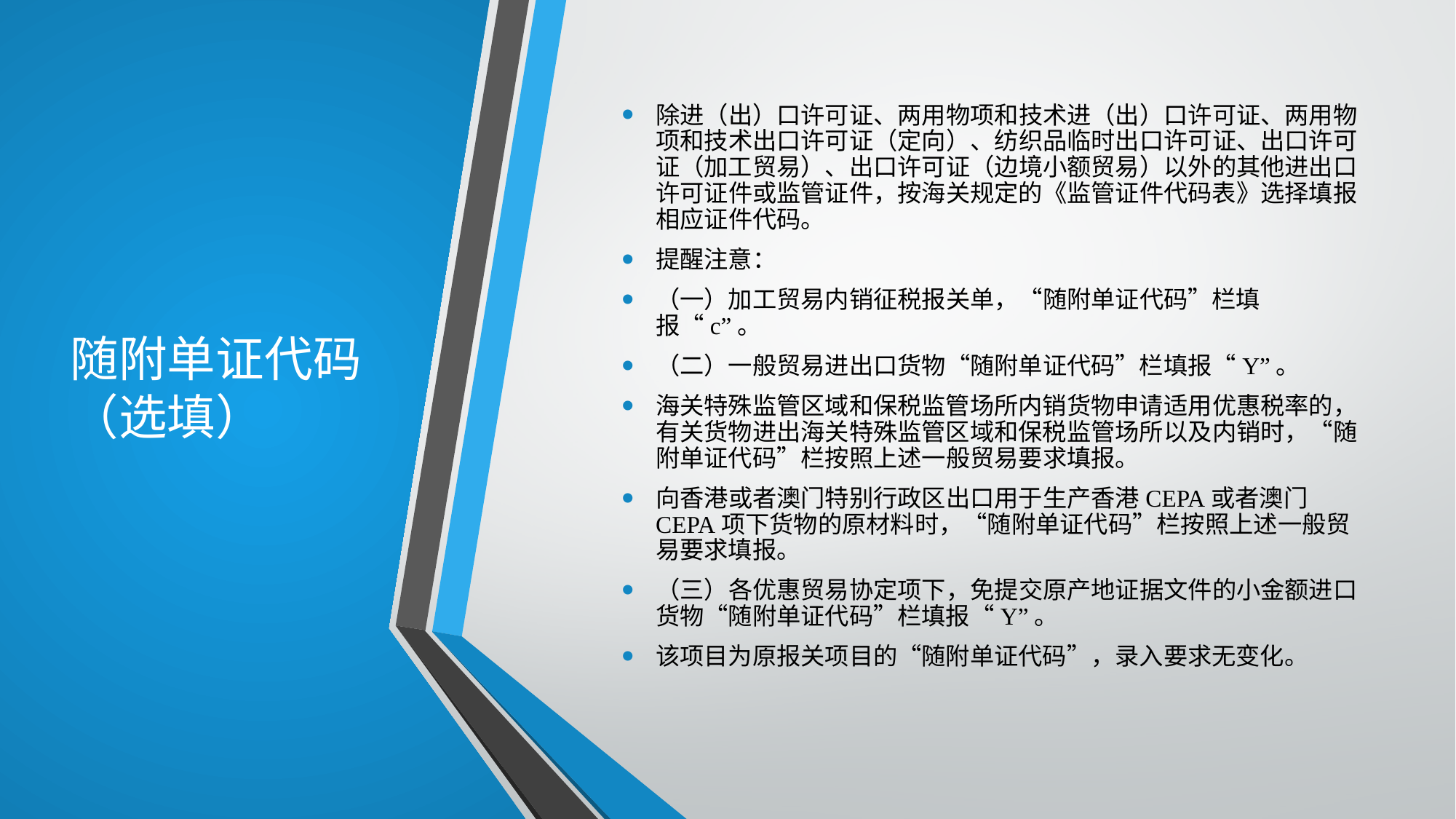

# 随附单证代码（选填）
除进（出）口许可证、两用物项和技术进（出）口许可证、两用物项和技术出口许可证（定向）、纺织品临时出口许可证、出口许可证（加工贸易）、出口许可证（边境小额贸易）以外的其他进出口许可证件或监管证件，按海关规定的《监管证件代码表》选择填报相应证件代码。
提醒注意：
（一）加工贸易内销征税报关单，“随附单证代码”栏填报“c”。
（二）一般贸易进出口货物“随附单证代码”栏填报“Y”。
海关特殊监管区域和保税监管场所内销货物申请适用优惠税率的，有关货物进出海关特殊监管区域和保税监管场所以及内销时，“随附单证代码”栏按照上述一般贸易要求填报。
向香港或者澳门特别行政区出口用于生产香港CEPA或者澳门CEPA项下货物的原材料时，“随附单证代码”栏按照上述一般贸易要求填报。
（三）各优惠贸易协定项下，免提交原产地证据文件的小金额进口货物“随附单证代码”栏填报“Y”。
该项目为原报关项目的“随附单证代码”，录入要求无变化。